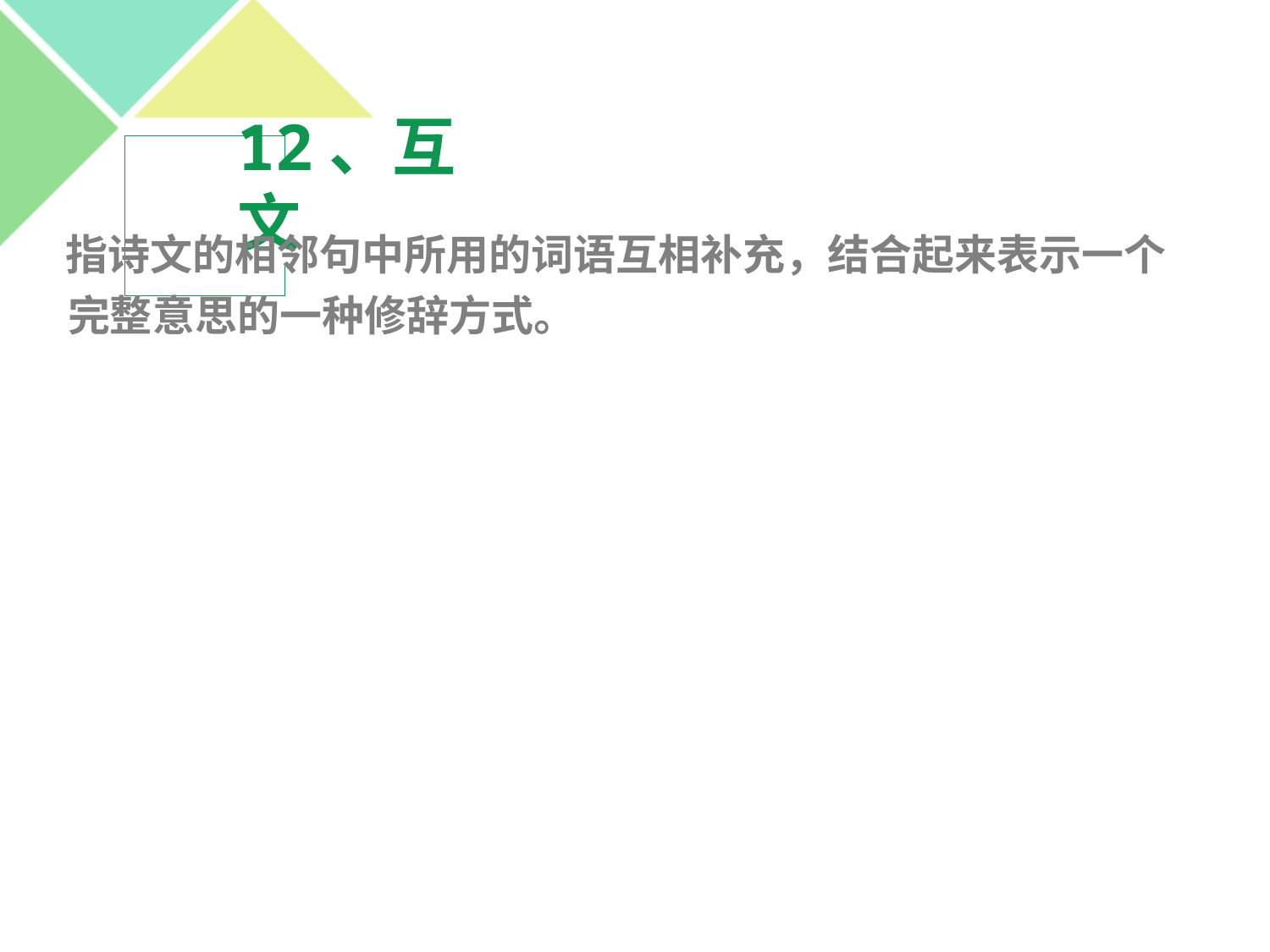

12、互文
指诗文的相邻句中所用的词语互相补充，结合起来表示一个完整意思的一种修辞方式。